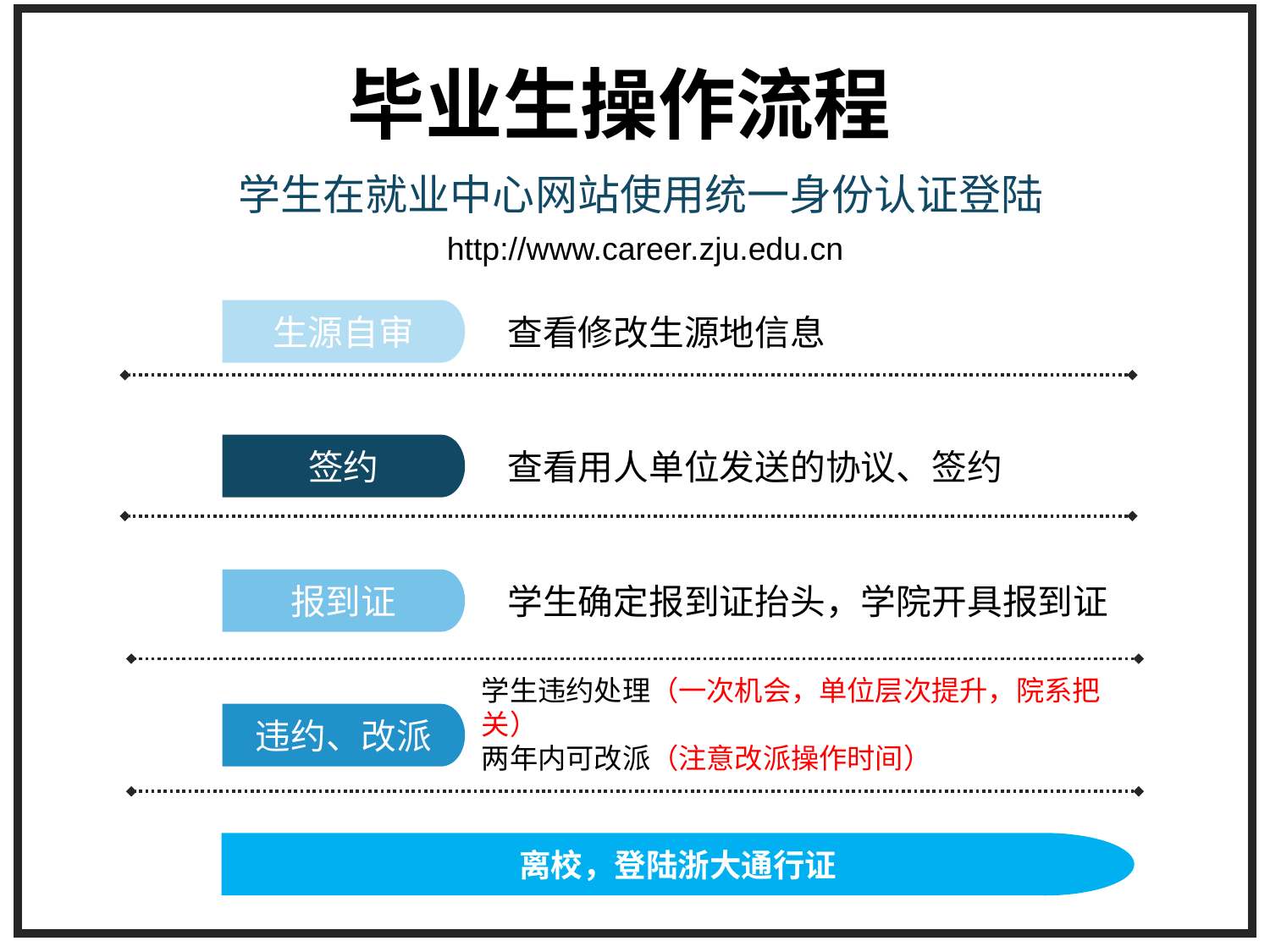

毕业生操作流程
学生在就业中心网站使用统一身份认证登陆
http://www.career.zju.edu.cn
查看修改生源地信息
生源自审
查看用人单位发送的协议、签约
签约
学生确定报到证抬头，学院开具报到证
报到证
学生违约处理（一次机会，单位层次提升，院系把关）
两年内可改派（注意改派操作时间）
违约、改派
离校，登陆浙大通行证